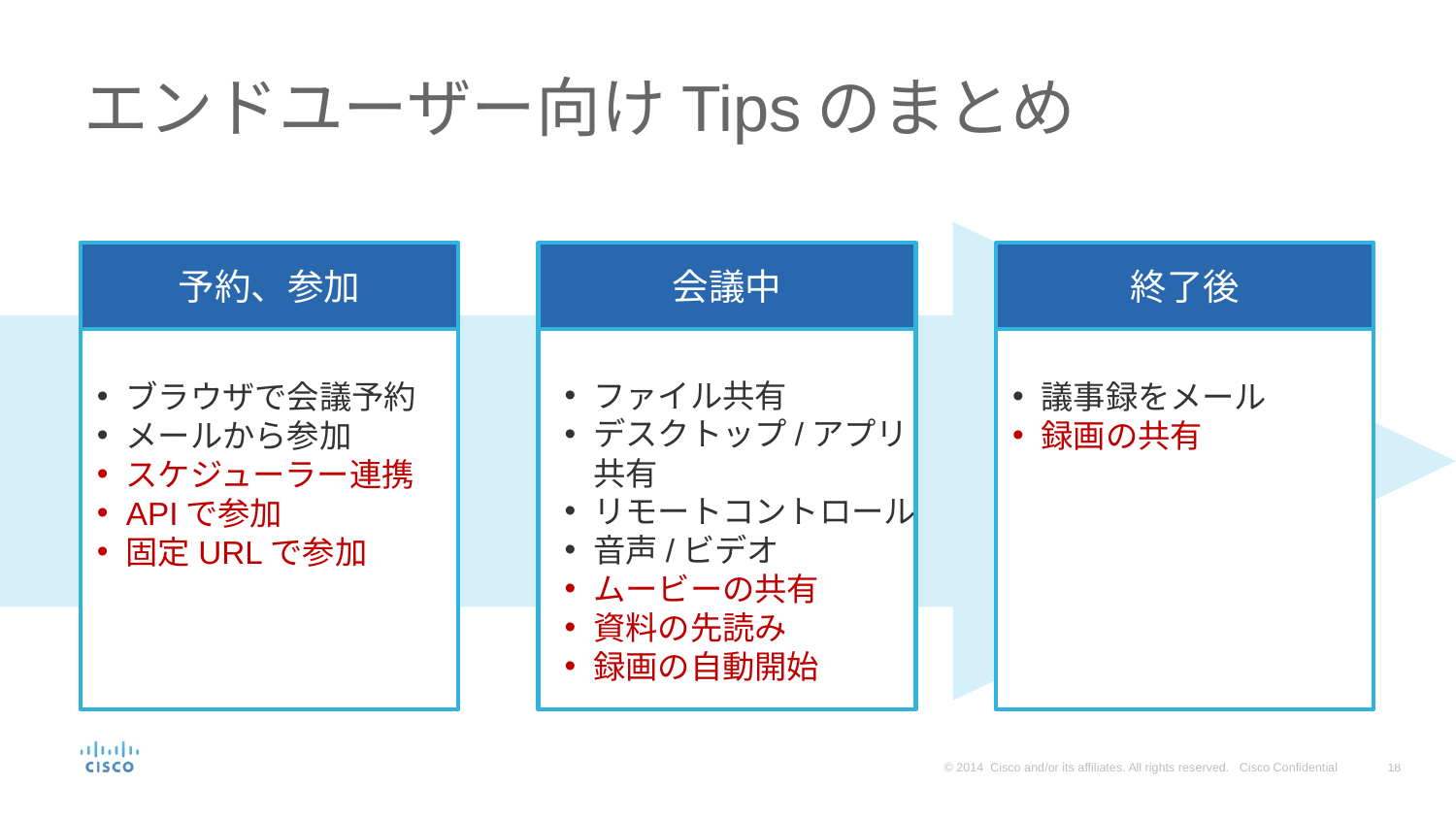

# エンドユーザー向けTipsのまとめ

予約、参加
会議中
終了後

ファイル共有
デスクトップ/アプリ共有
リモートコントロール
音声/ビデオ
ムービーの共有
資料の先読み
録画の自動開始
ブラウザで会議予約
メールから参加
スケジューラー連携
APIで参加
固定URLで参加
議事録をメール
録画の共有